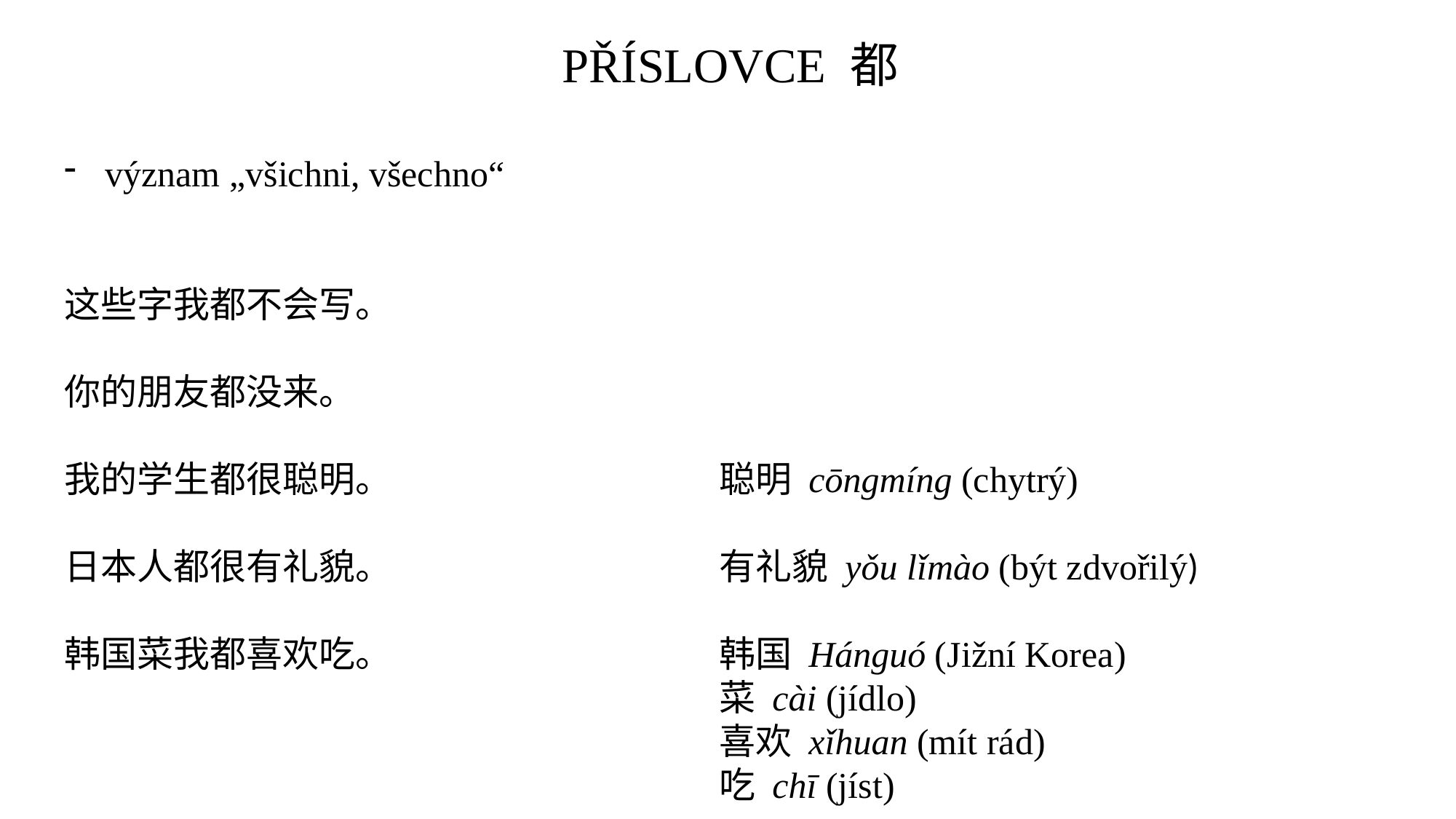

PŘÍSLOVCE 都

význam „všichni, všechno“

这些字我都不会写。

你的朋友都没来。

我的学生都很聪明。			聪明 cōngmíng (chytrý)

日本人都很有礼貌。			有礼貌 yǒu lǐmào (být zdvořilý)

韩国菜我都喜欢吃。			韩国 Hánguó (Jižní Korea)
						菜 cài (jídlo)
						喜欢 xǐhuan (mít rád)
						吃 chī (jíst)